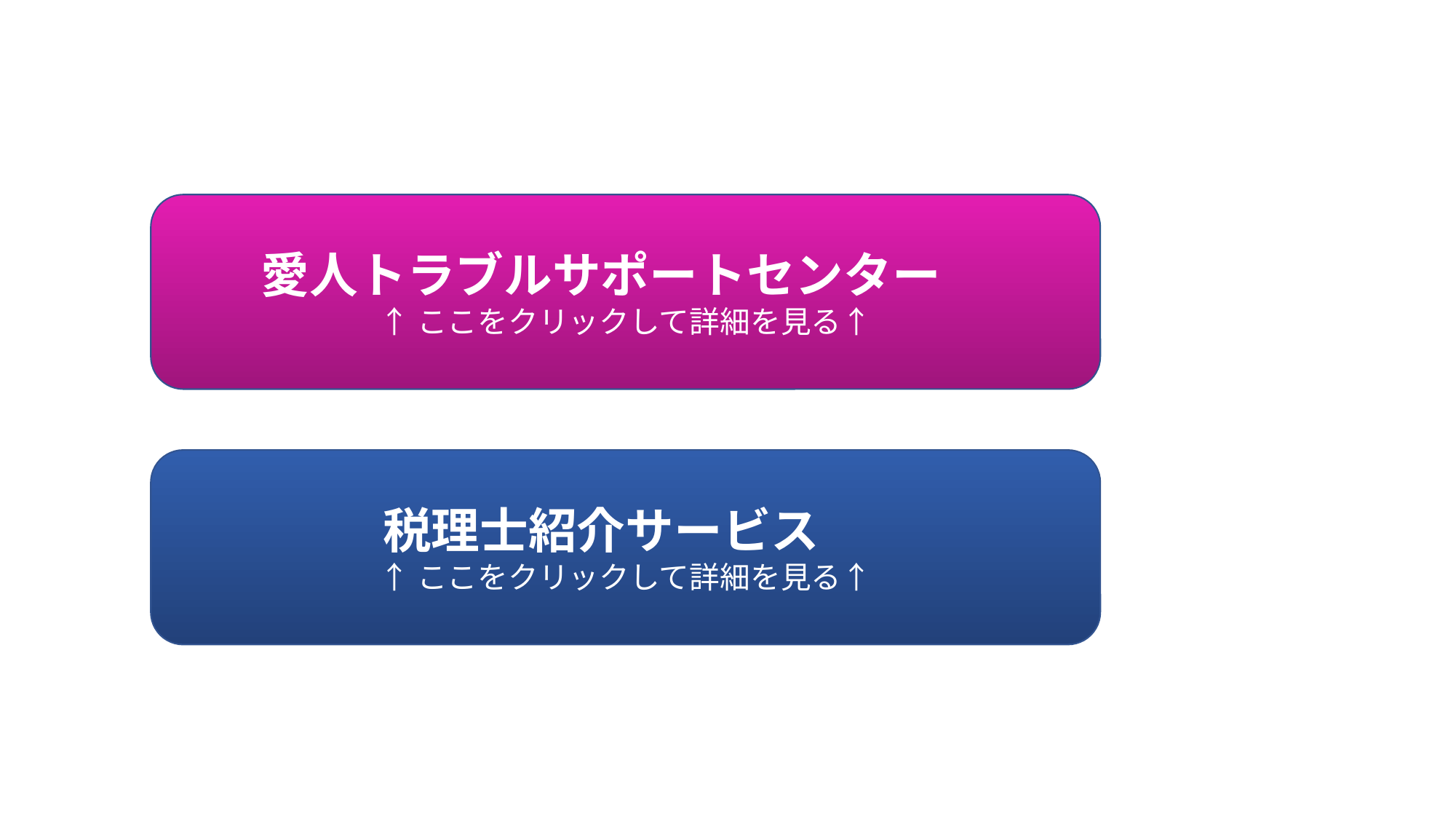

愛人トラブルサポートセンター
↑ここをクリックして詳細を見る↑
税理士紹介サービス
↑ここをクリックして詳細を見る↑